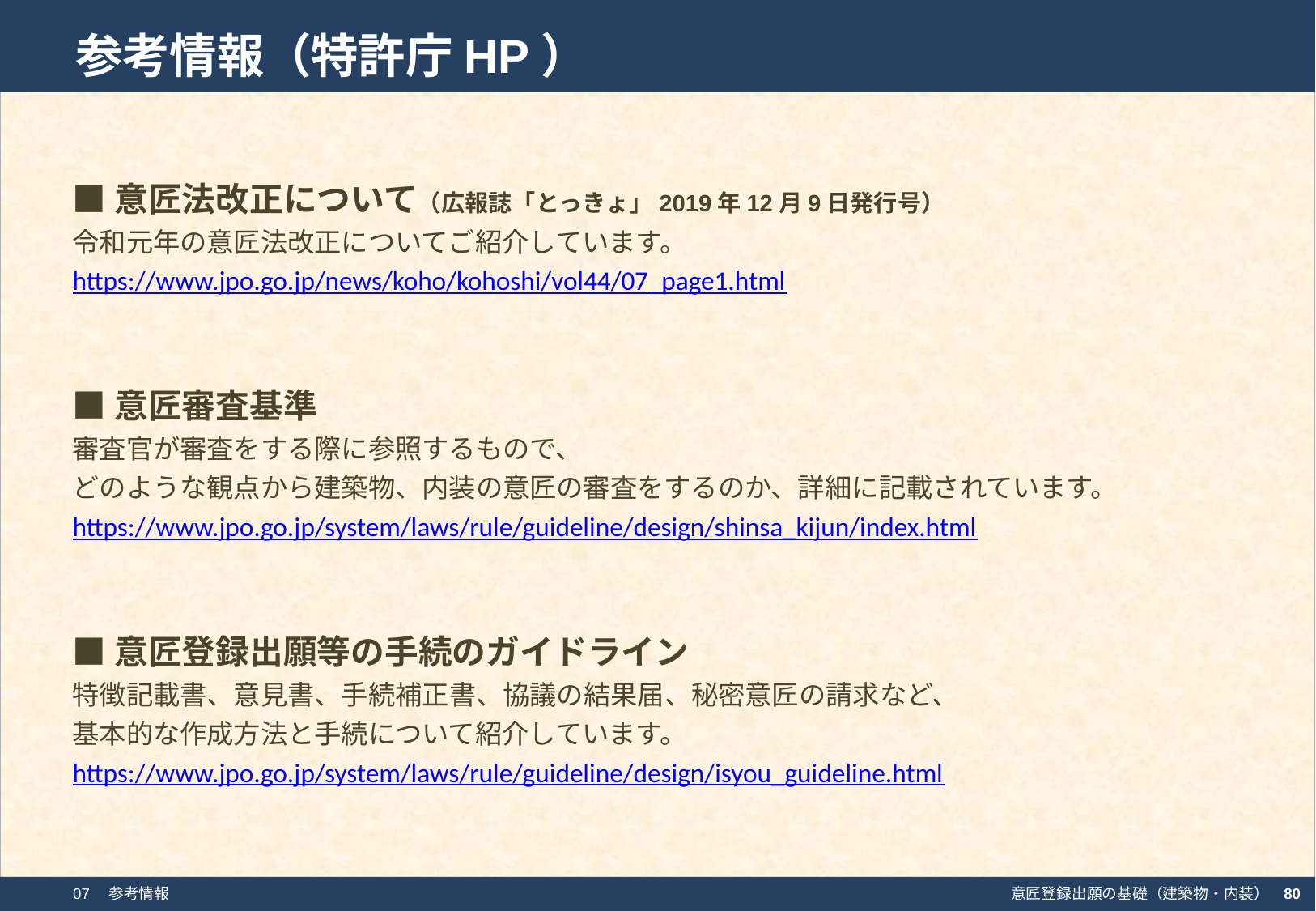

参考情報（特許庁HP）
■意匠法改正について（広報誌「とっきょ」2019年12月9日発行号）
令和元年の意匠法改正についてご紹介しています。
https://www.jpo.go.jp/news/koho/kohoshi/vol44/07_page1.html
■意匠審査基準
審査官が審査をする際に参照するもので、
どのような観点から建築物、内装の意匠の審査をするのか、詳細に記載されています。
https://www.jpo.go.jp/system/laws/rule/guideline/design/shinsa_kijun/index.html
■意匠登録出願等の手続のガイドライン
特徴記載書、意見書、手続補正書、協議の結果届、秘密意匠の請求など、
基本的な作成方法と手続について紹介しています。
https://www.jpo.go.jp/system/laws/rule/guideline/design/isyou_guideline.html

80
07　参考情報
意匠登録出願の基礎（建築物・内装）